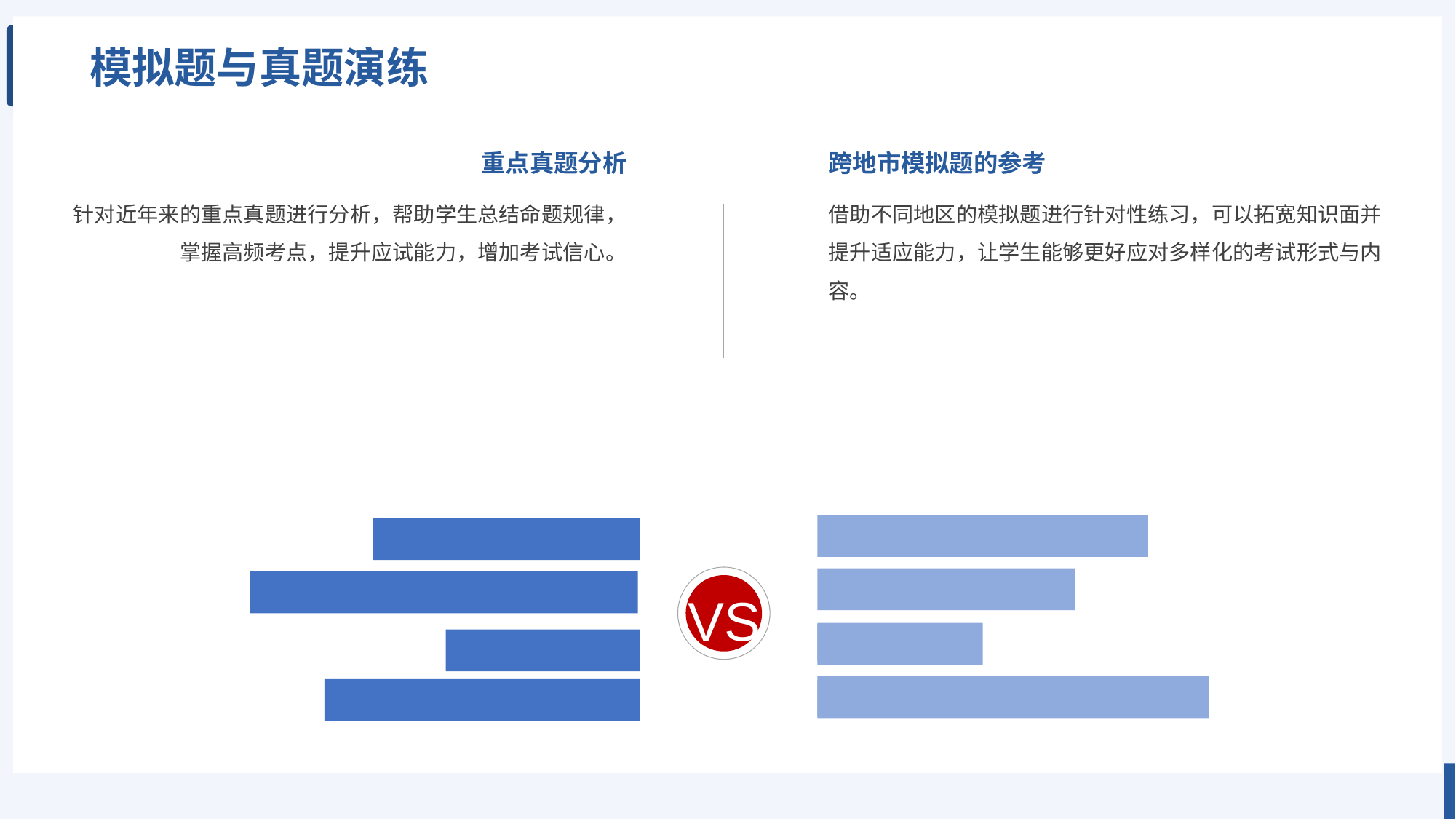

模拟题与真题演练
重点真题分析
跨地市模拟题的参考
针对近年来的重点真题进行分析，帮助学生总结命题规律，掌握高频考点，提升应试能力，增加考试信心。
借助不同地区的模拟题进行针对性练习，可以拓宽知识面并提升适应能力，让学生能够更好应对多样化的考试形式与内容。

VS